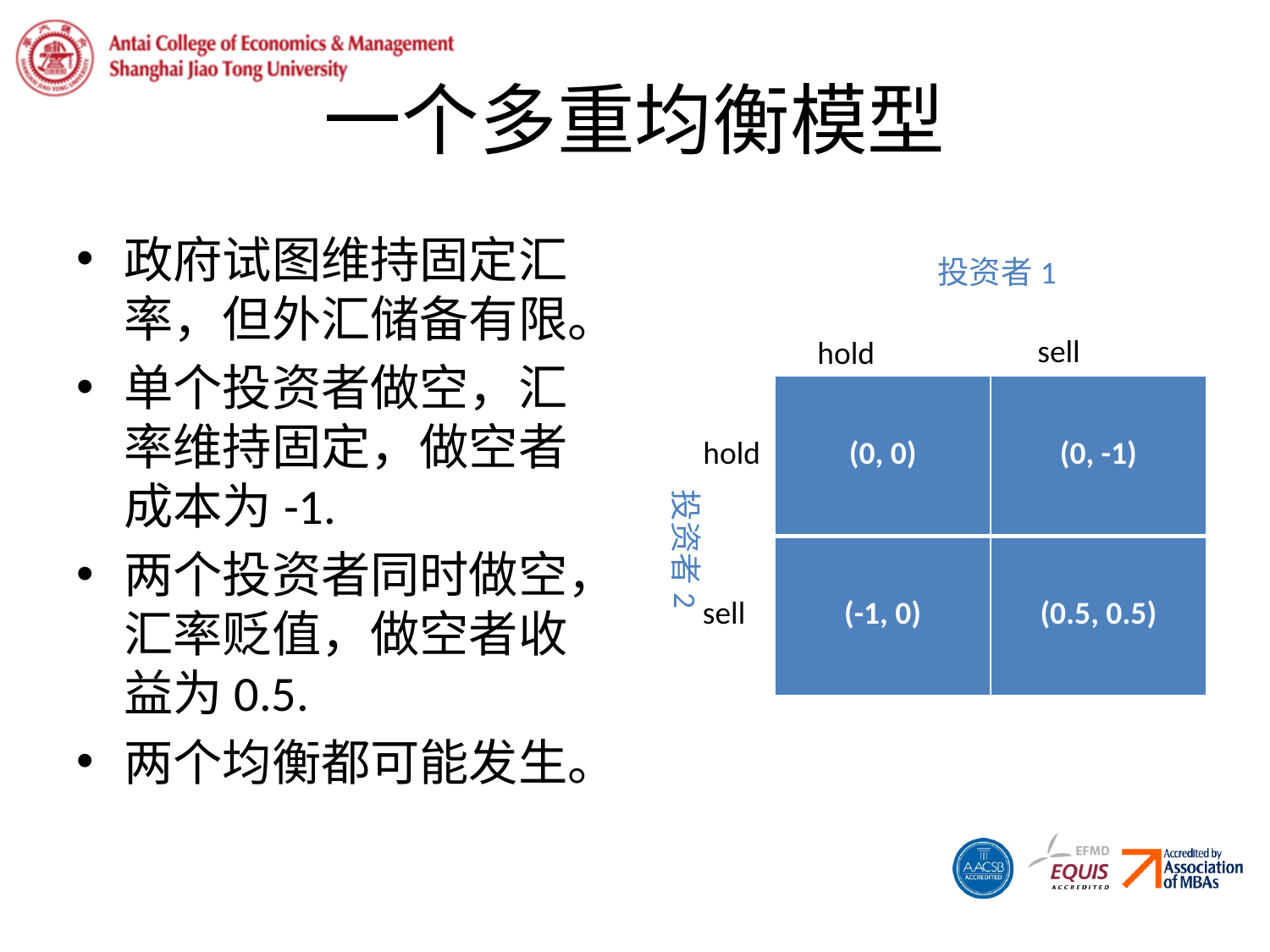

# 一个多重均衡模型
政府试图维持固定汇率，但外汇储备有限。
单个投资者做空，汇率维持固定，做空者成本为-1.
两个投资者同时做空，汇率贬值，做空者收益为0.5.
两个均衡都可能发生。
投资者1
sell
hold
| (0, 0) | (0, -1) |
| --- | --- |
| (-1, 0) | (0.5, 0.5) |
hold
投资者2
sell